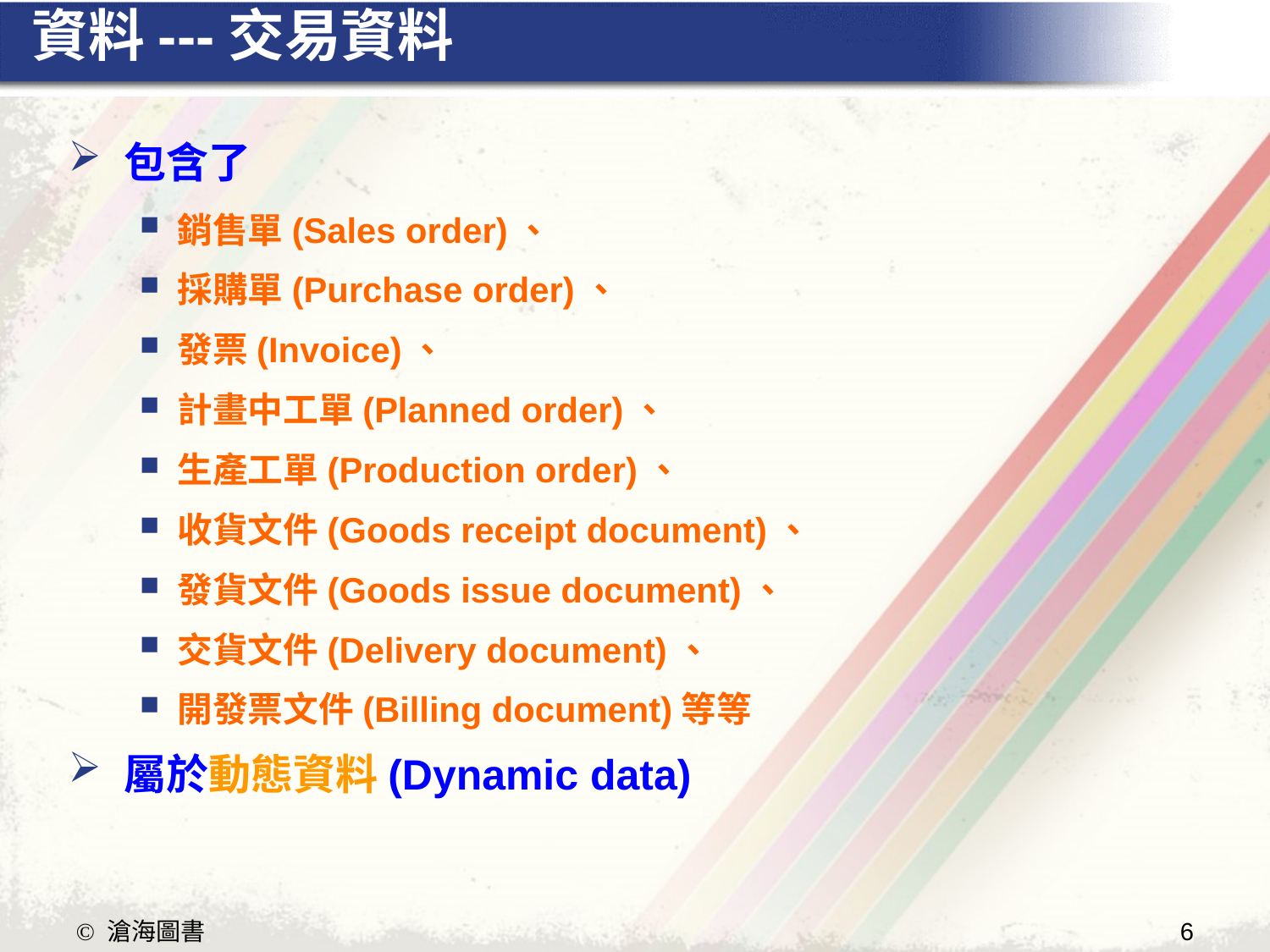

# 資料---交易資料
包含了
銷售單(Sales order)、
採購單(Purchase order)、
發票(Invoice)、
計畫中工單(Planned order)、
生產工單(Production order)、
收貨文件(Goods receipt document)、
發貨文件(Goods issue document)、
交貨文件(Delivery document)、
開發票文件(Billing document)等等
屬於動態資料(Dynamic data)

6